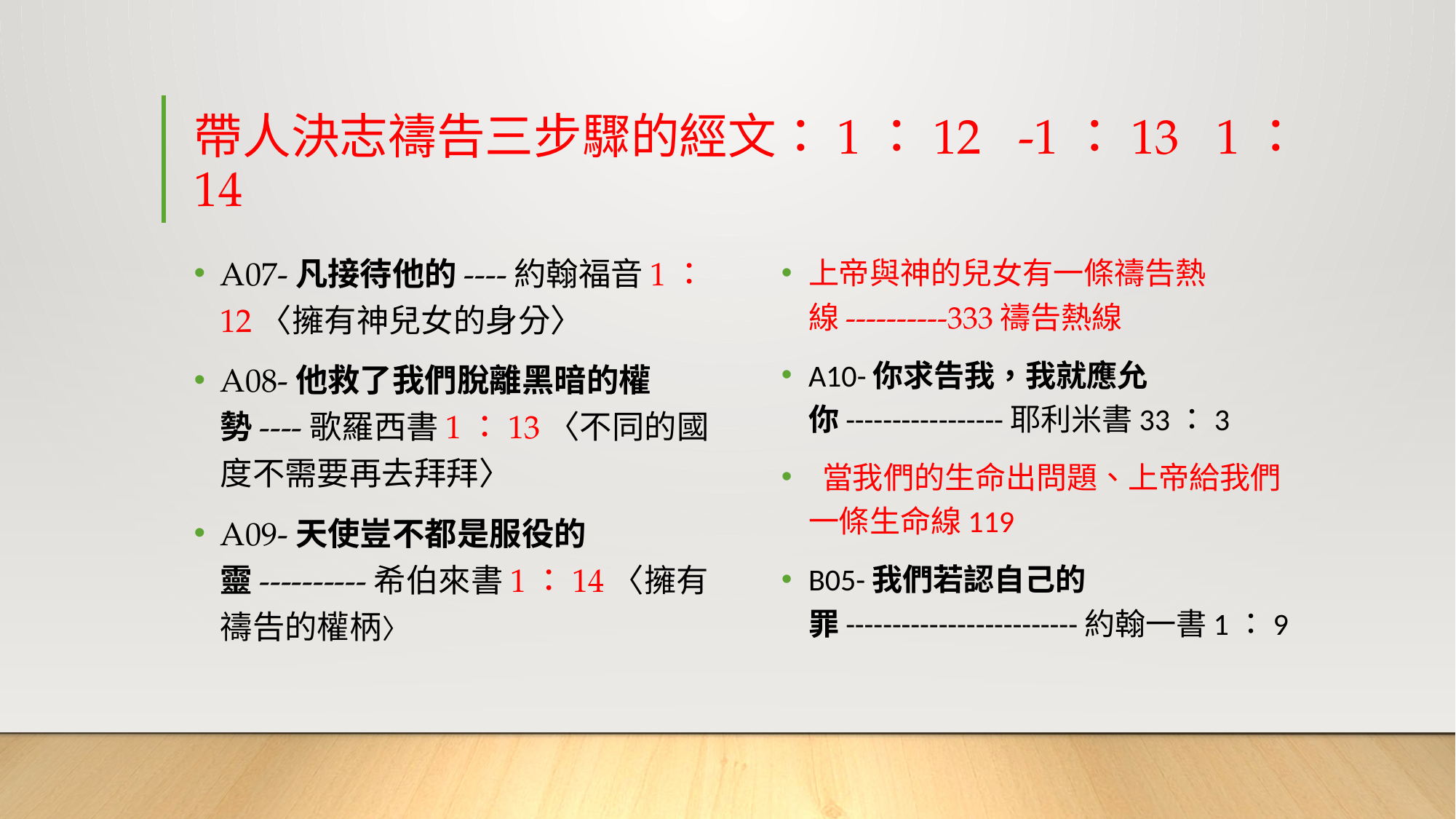

# 帶人決志禱告三步驟的經文：1：12   -1：13   1：14
A07-凡接待他的----約翰福音1：12〈擁有神兒女的身分〉
A08-他救了我們脫離黑暗的權勢----歌羅西書1：13〈不同的國度不需要再去拜拜〉
A09-天使豈不都是服役的靈----------希伯來書1：14〈擁有禱告的權柄〉
上帝與神的兒女有一條禱告熱線----------333禱告熱線
A10-你求告我，我就應允你-----------------耶利米書33：3
 當我們的生命出問題、上帝給我們一條生命線119
B05-我們若認自己的罪-------------------------約翰一書1：9